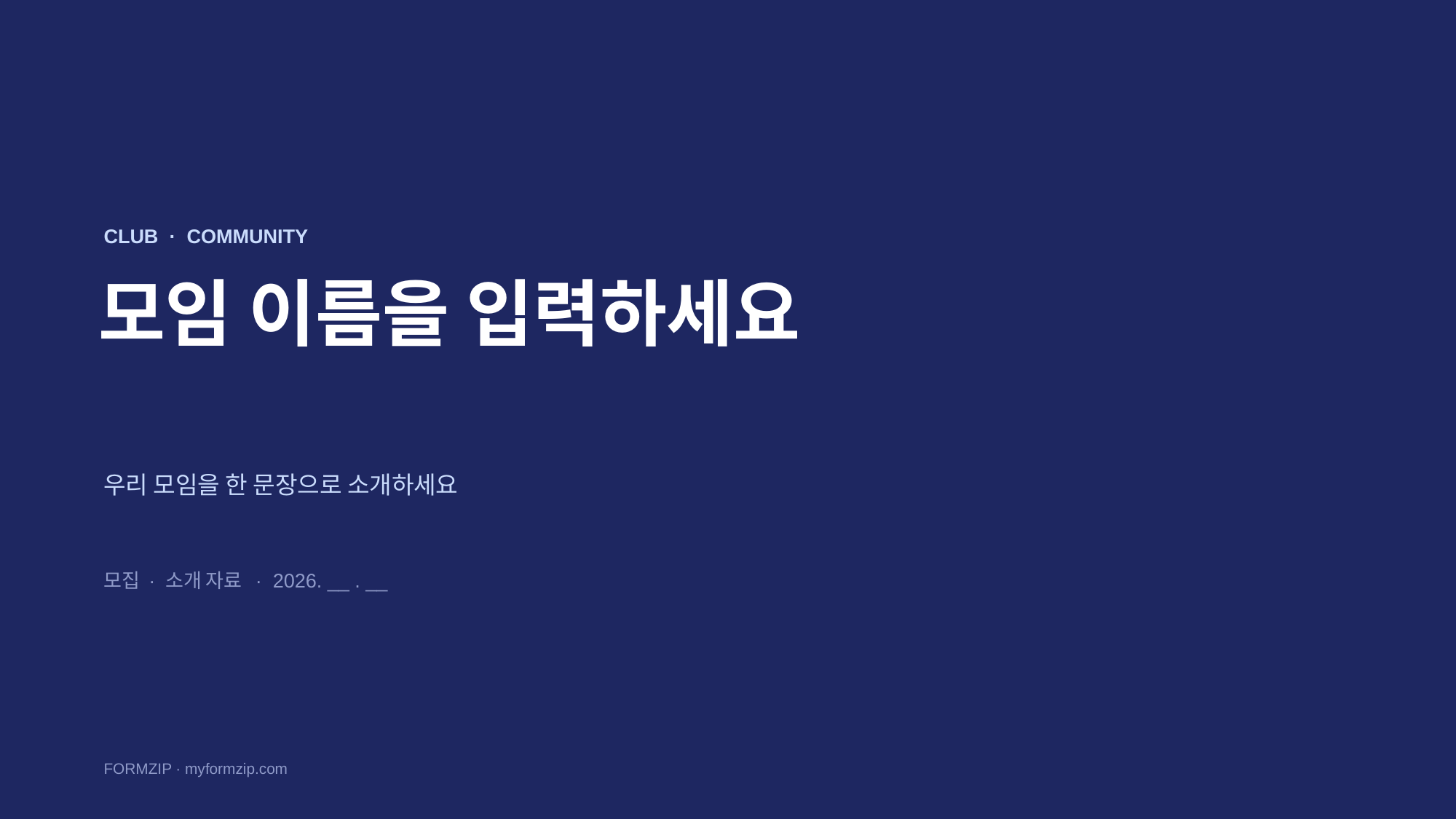

CLUB  ·  COMMUNITY
모임 이름을 입력하세요
우리 모임을 한 문장으로 소개하세요
모집 · 소개 자료  ·  2026. __ . __
FORMZIP · myformzip.com